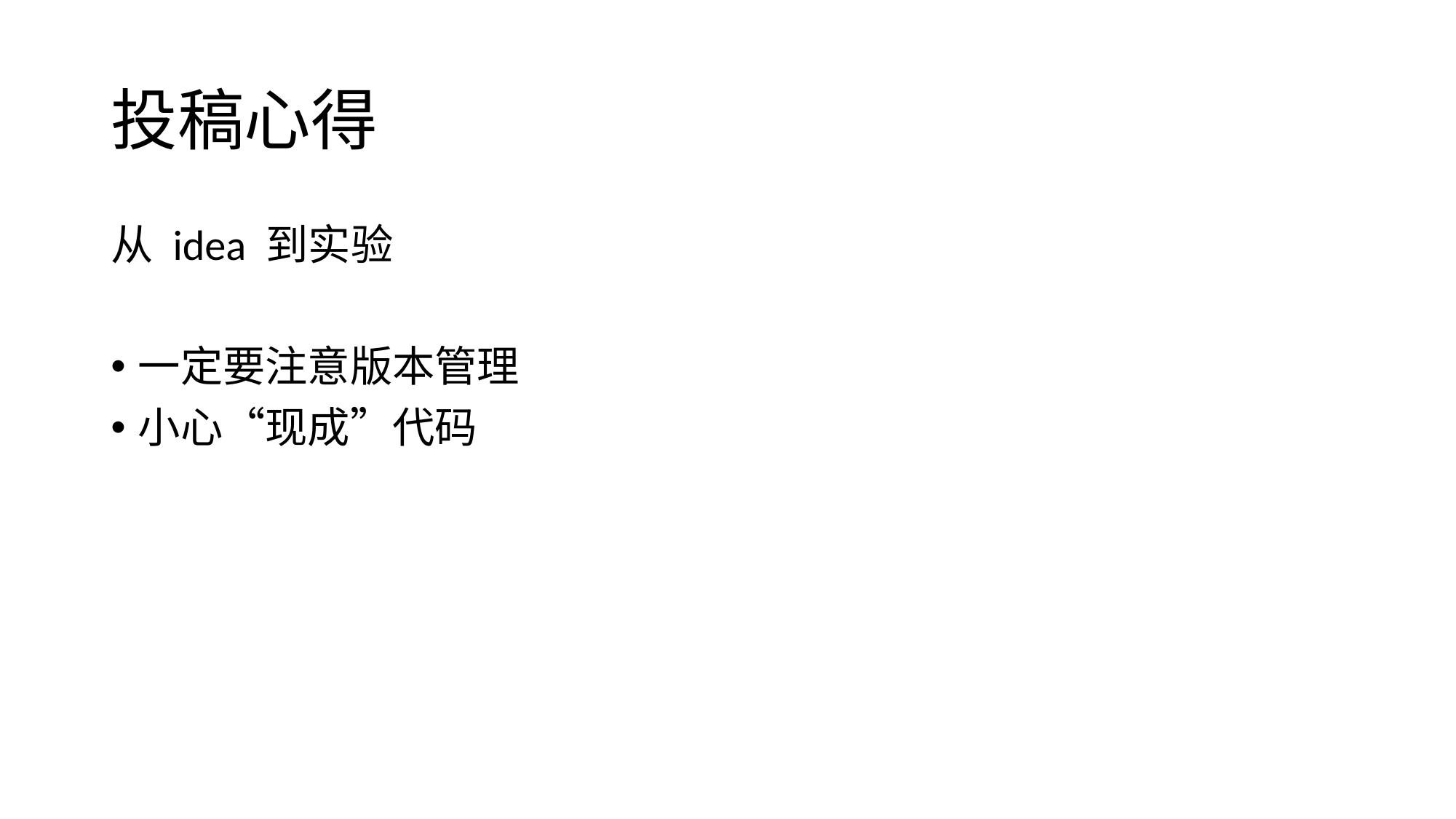

# 投稿心得
从 idea 到实验

一定要注意版本管理
小心“现成”代码